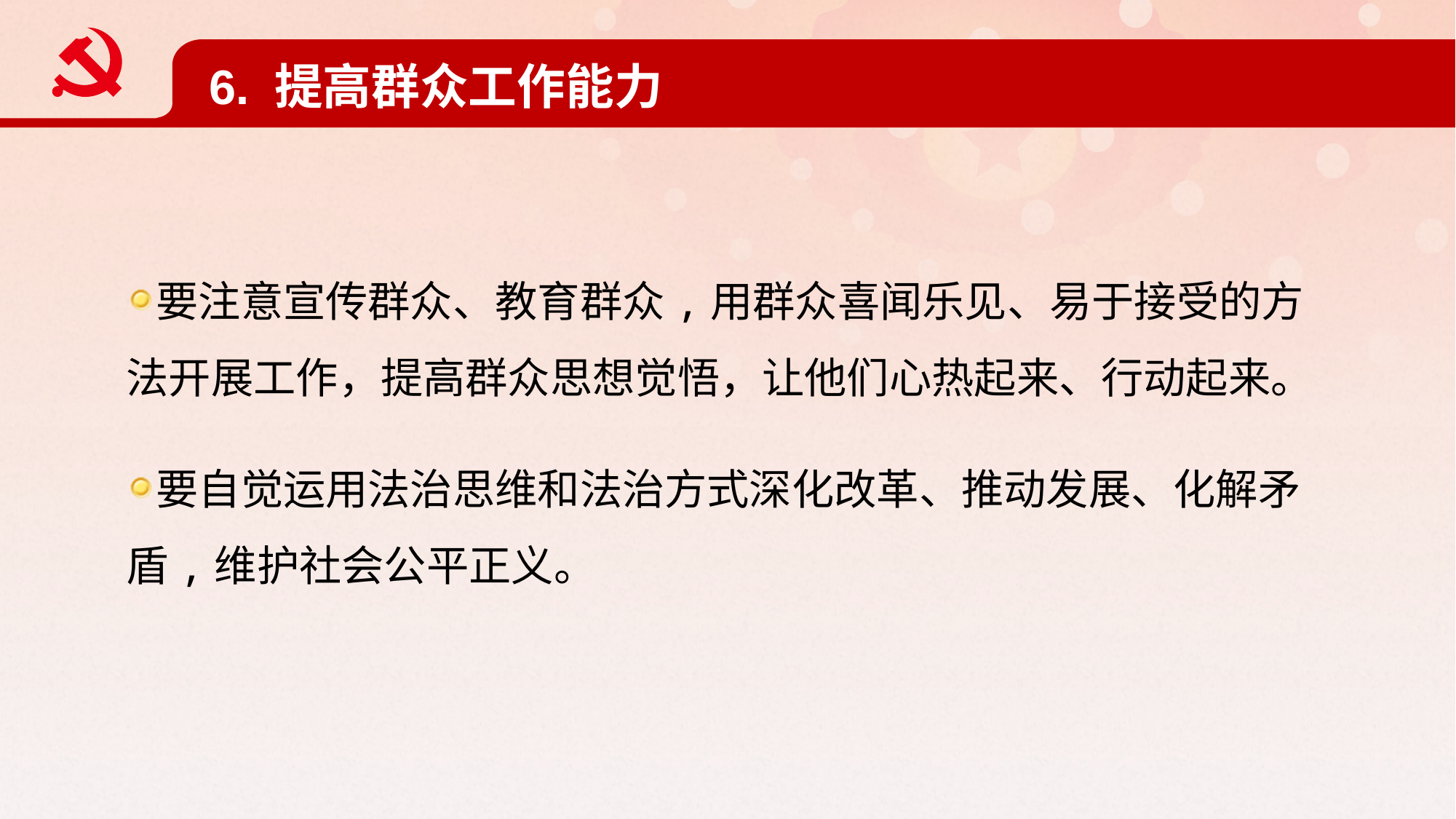

6. 提高群众工作能力

要注意宣传群众、教育群众,用群众喜闻乐见、易于接受的方法开展工作，提高群众思想觉悟，让他们心热起来、行动起来。
要自觉运用法治思维和法治方式深化改革、推动发展、化解矛盾,维护社会公平正义。